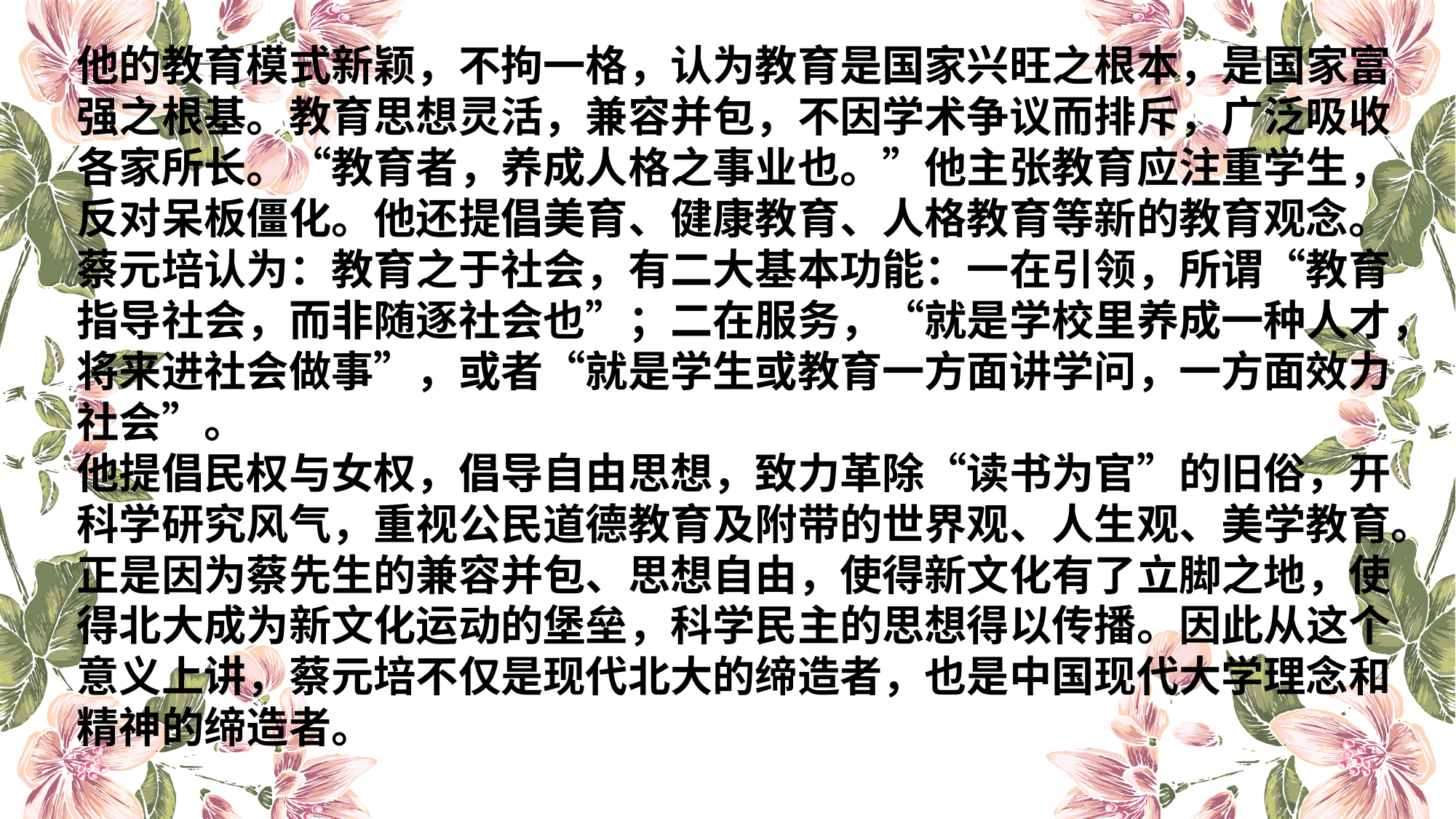

他的教育模式新颖，不拘一格，认为教育是国家兴旺之根本，是国家富强之根基。教育思想灵活，兼容并包，不因学术争议而排斥，广泛吸收各家所长。“教育者，养成人格之事业也。”他主张教育应注重学生，反对呆板僵化。他还提倡美育、健康教育、人格教育等新的教育观念。
蔡元培认为：教育之于社会，有二大基本功能：一在引领，所谓“教育指导社会，而非随逐社会也”；二在服务，“就是学校里养成一种人才，将来进社会做事”，或者“就是学生或教育一方面讲学问，一方面效力社会”。
他提倡民权与女权，倡导自由思想，致力革除“读书为官”的旧俗，开科学研究风气，重视公民道德教育及附带的世界观、人生观、美学教育。
正是因为蔡先生的兼容并包、思想自由，使得新文化有了立脚之地，使得北大成为新文化运动的堡垒，科学民主的思想得以传播。因此从这个意义上讲，蔡元培不仅是现代北大的缔造者，也是中国现代大学理念和精神的缔造者。